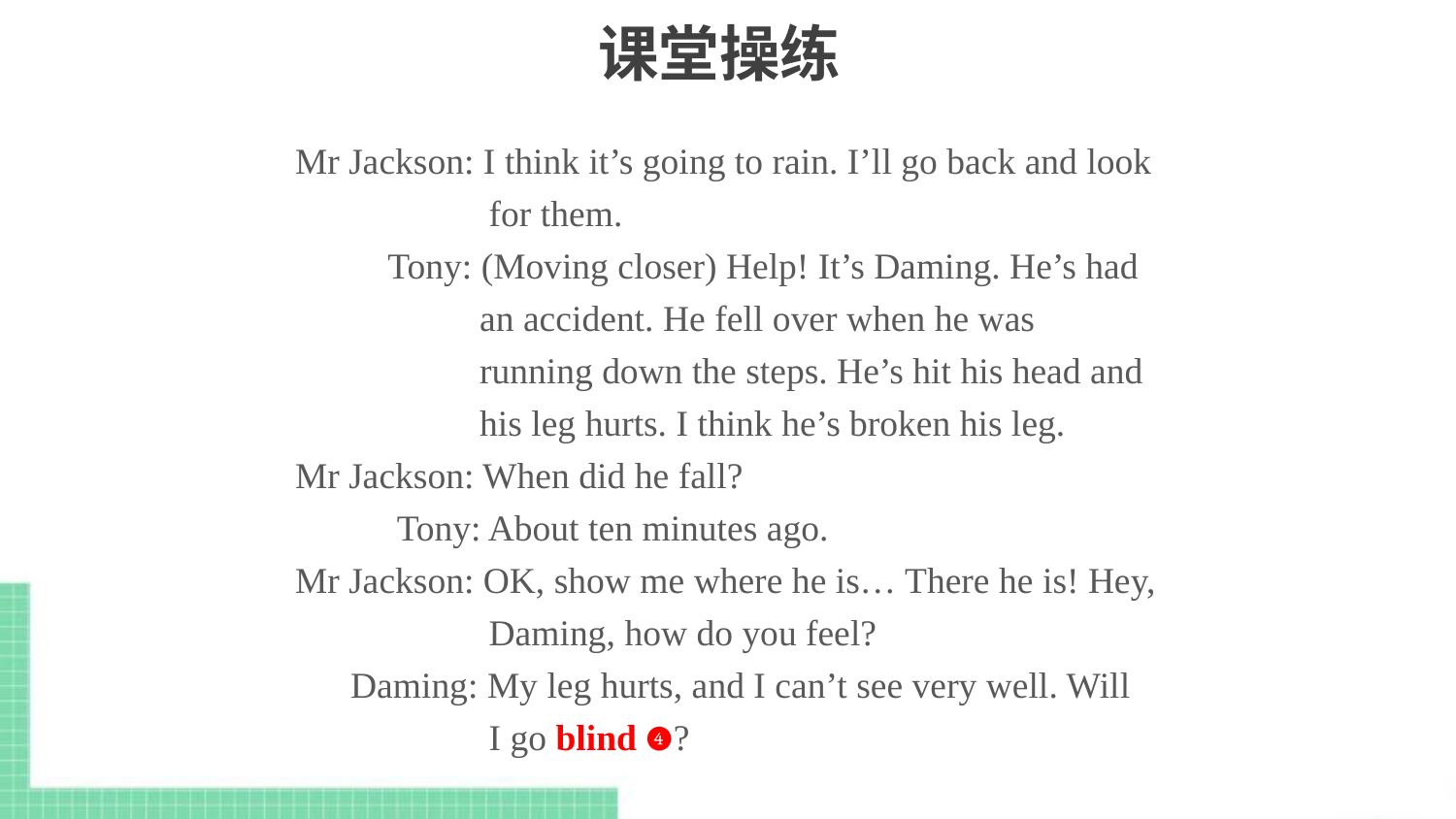

# 课堂操练
Mr Jackson: I think it’s going to rain. I’ll go back and look
                     for them.
          Tony: (Moving closer) Help! It’s Daming. He’s had
                    an accident. He fell over when he was
                    running down the steps. He’s hit his head and
                    his leg hurts. I think he’s broken his leg.
Mr Jackson: When did he fall?
           Tony: About ten minutes ago.
Mr Jackson: OK, show me where he is… There he is! Hey,
                     Daming, how do you feel?
      Daming: My leg hurts, and I can’t see very well. Will
                     I go blind ❹?